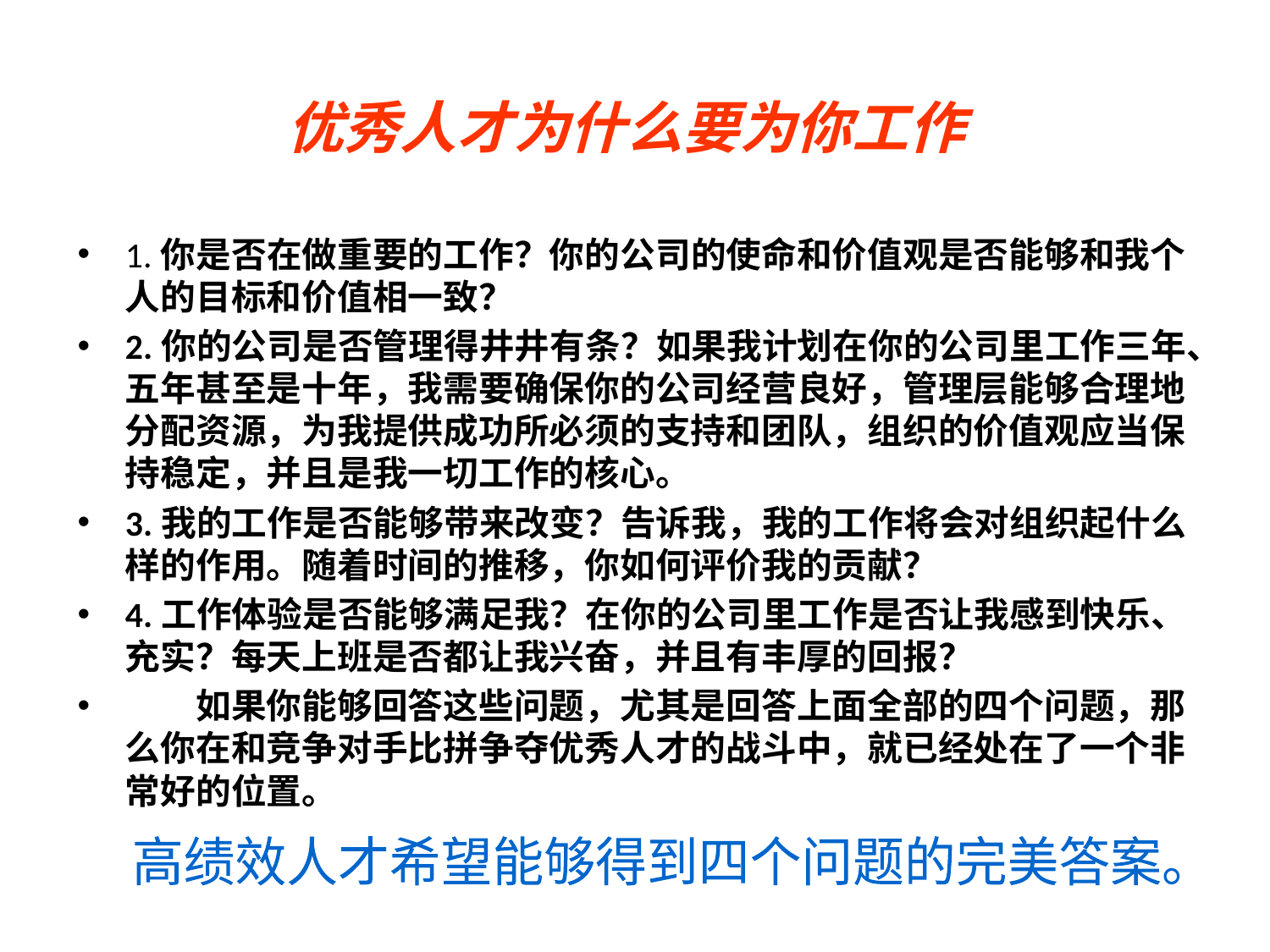

# 优秀人才为什么要为你工作
1.你是否在做重要的工作？你的公司的使命和价值观是否能够和我个人的目标和价值相一致？
2.你的公司是否管理得井井有条？如果我计划在你的公司里工作三年、五年甚至是十年，我需要确保你的公司经营良好，管理层能够合理地分配资源，为我提供成功所必须的支持和团队，组织的价值观应当保持稳定，并且是我一切工作的核心。
3.我的工作是否能够带来改变？告诉我，我的工作将会对组织起什么样的作用。随着时间的推移，你如何评价我的贡献？
4.工作体验是否能够满足我？在你的公司里工作是否让我感到快乐、充实？每天上班是否都让我兴奋，并且有丰厚的回报？
　　如果你能够回答这些问题，尤其是回答上面全部的四个问题，那么你在和竞争对手比拼争夺优秀人才的战斗中，就已经处在了一个非常好的位置。
高绩效人才希望能够得到四个问题的完美答案。